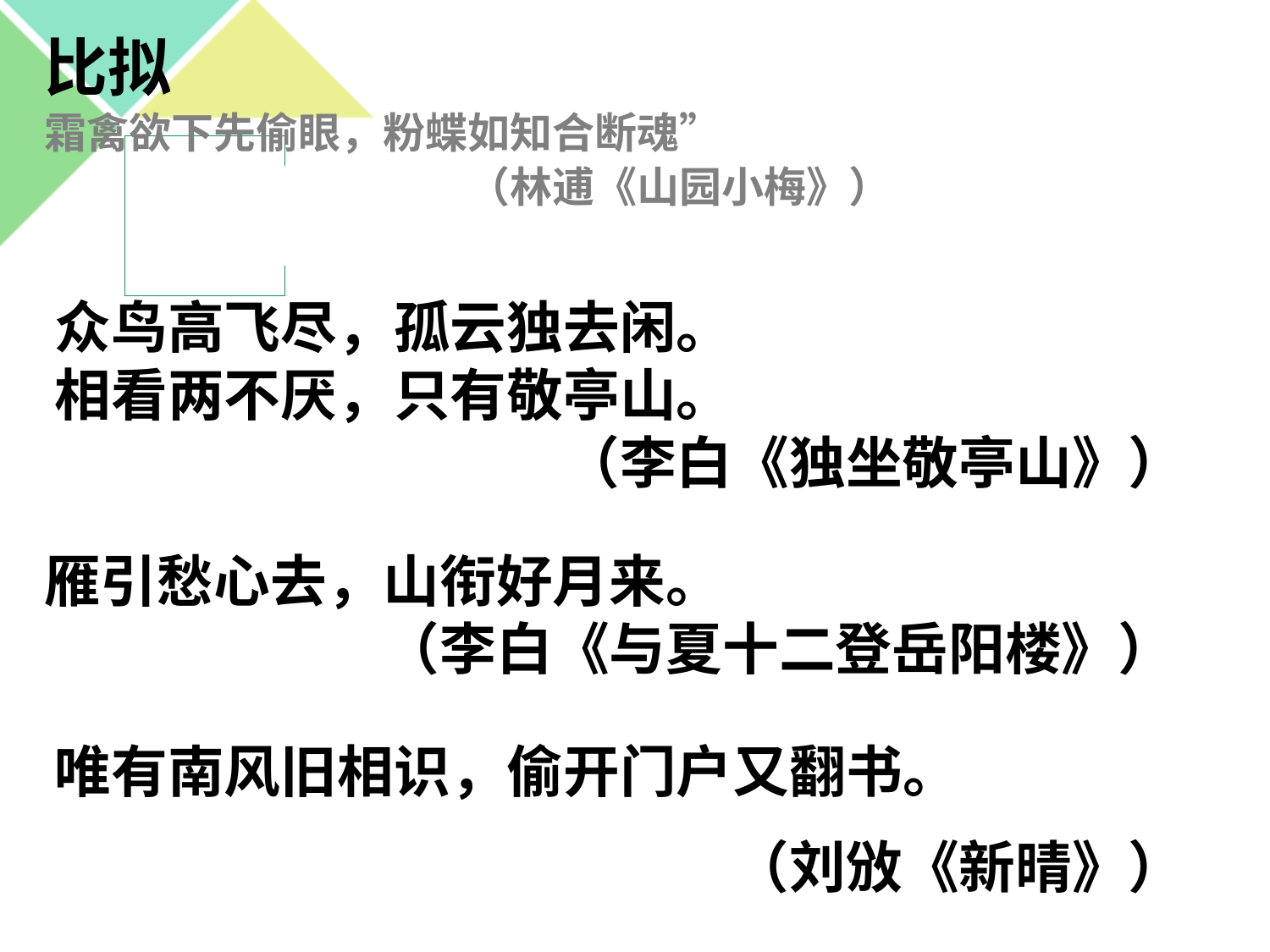

比拟
霜禽欲下先偷眼，粉蝶如知合断魂”
　　　　　　　　　　（林逋《山园小梅》）
众鸟高飞尽，孤云独去闲。
相看两不厌，只有敬亭山。
　　　　　　　　　（李白《独坐敬亭山》）
雁引愁心去，山衔好月来。
　　　　　　（李白《与夏十二登岳阳楼》）
唯有南风旧相识，偷开门户又翻书。
　　　　　　　　　　　　（刘攽《新晴》）